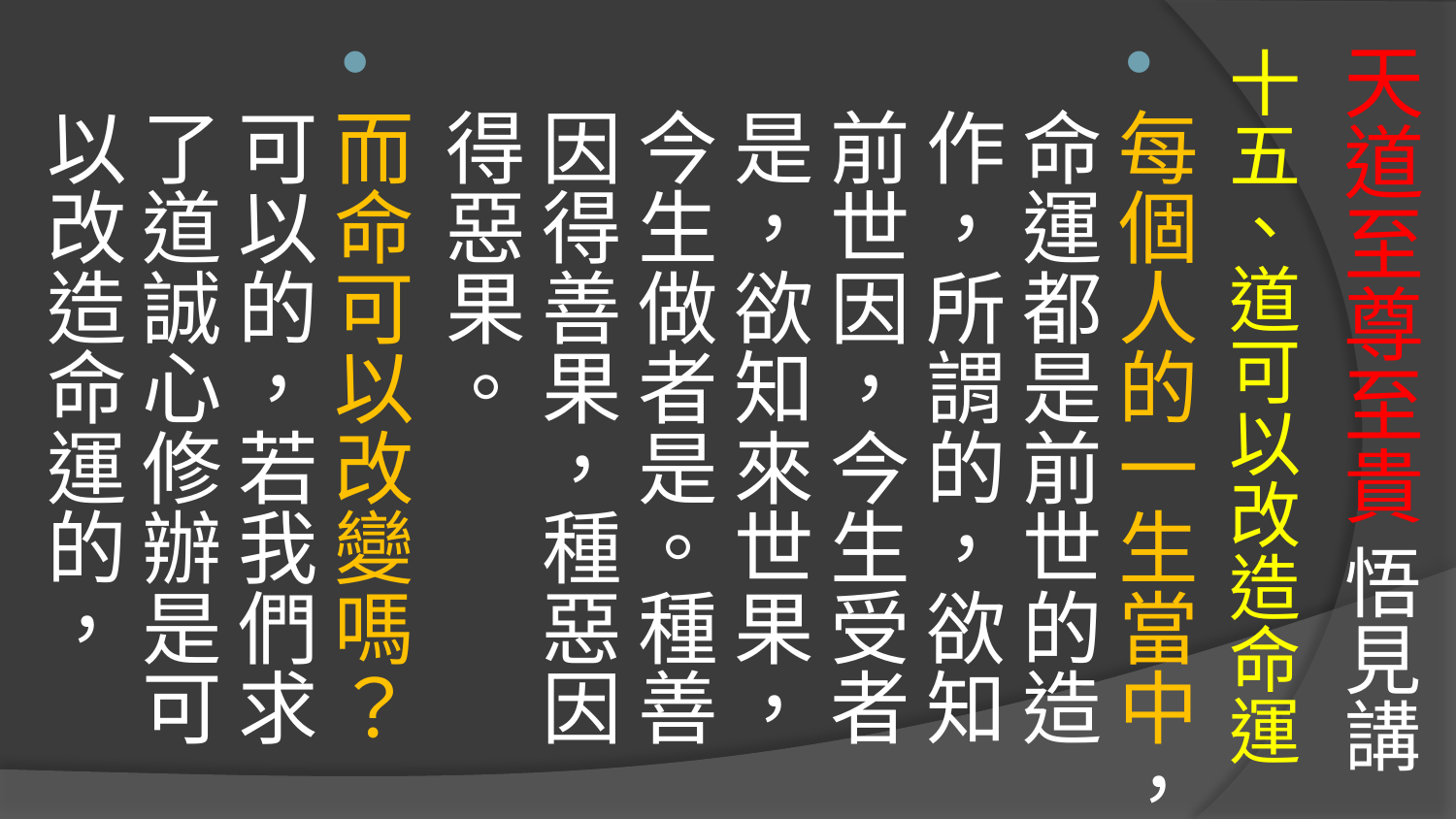

# 天道至尊至貴 悟見講
十五、道可以改造命運
每個人的一生當中，命運都是前世的造作，所謂的，欲知前世因，今生受者是，欲知來世果，今生做者是。種善因得善果，種惡因得惡果。
而命可以改變嗎？可以的，若我們求了道誠心修辦是可以改造命運的，